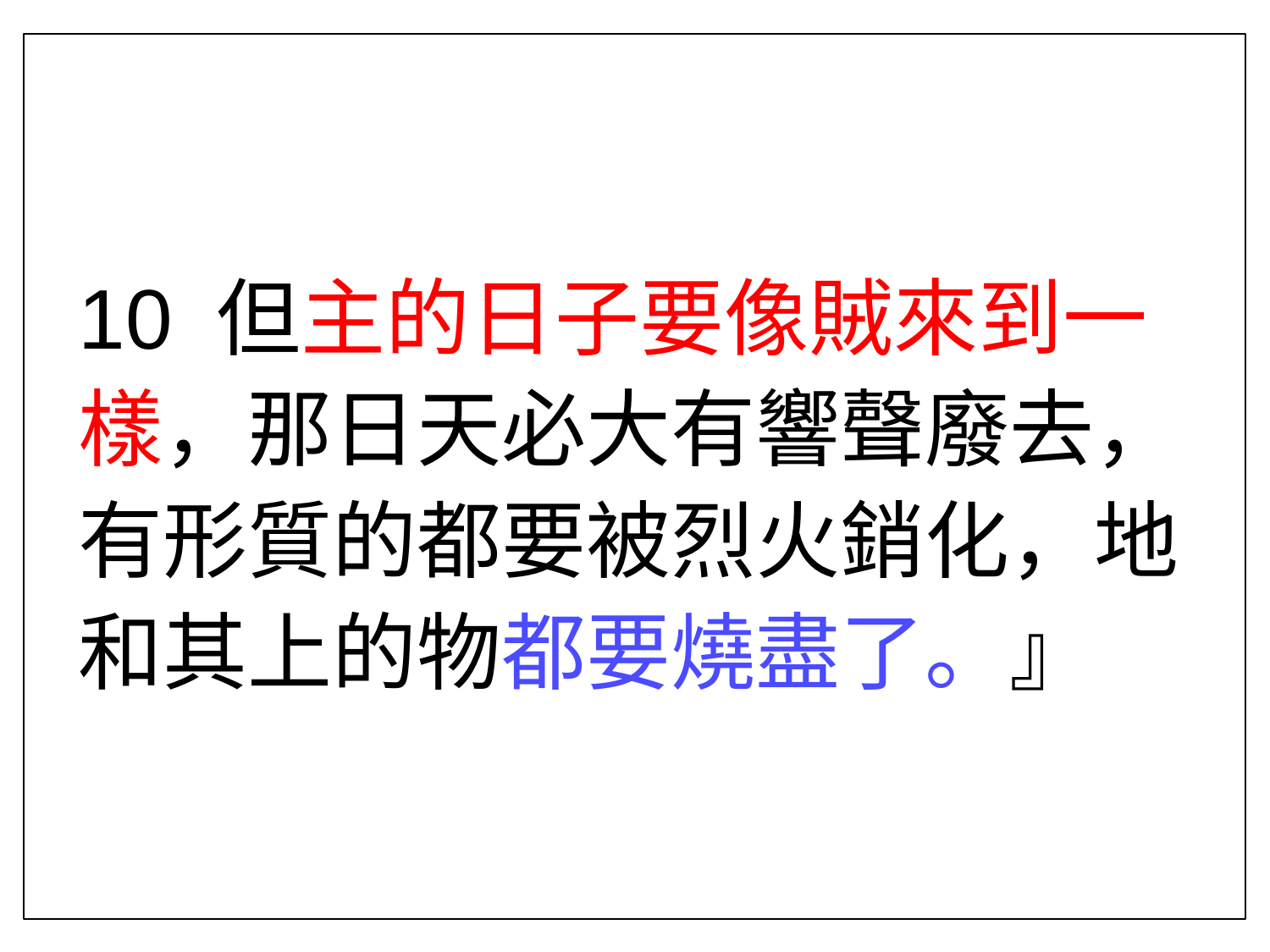

10 但主的日子要像賊來到一樣，那日天必大有響聲廢去，有形質的都要被烈火銷化，地和其上的物都要燒盡了。』